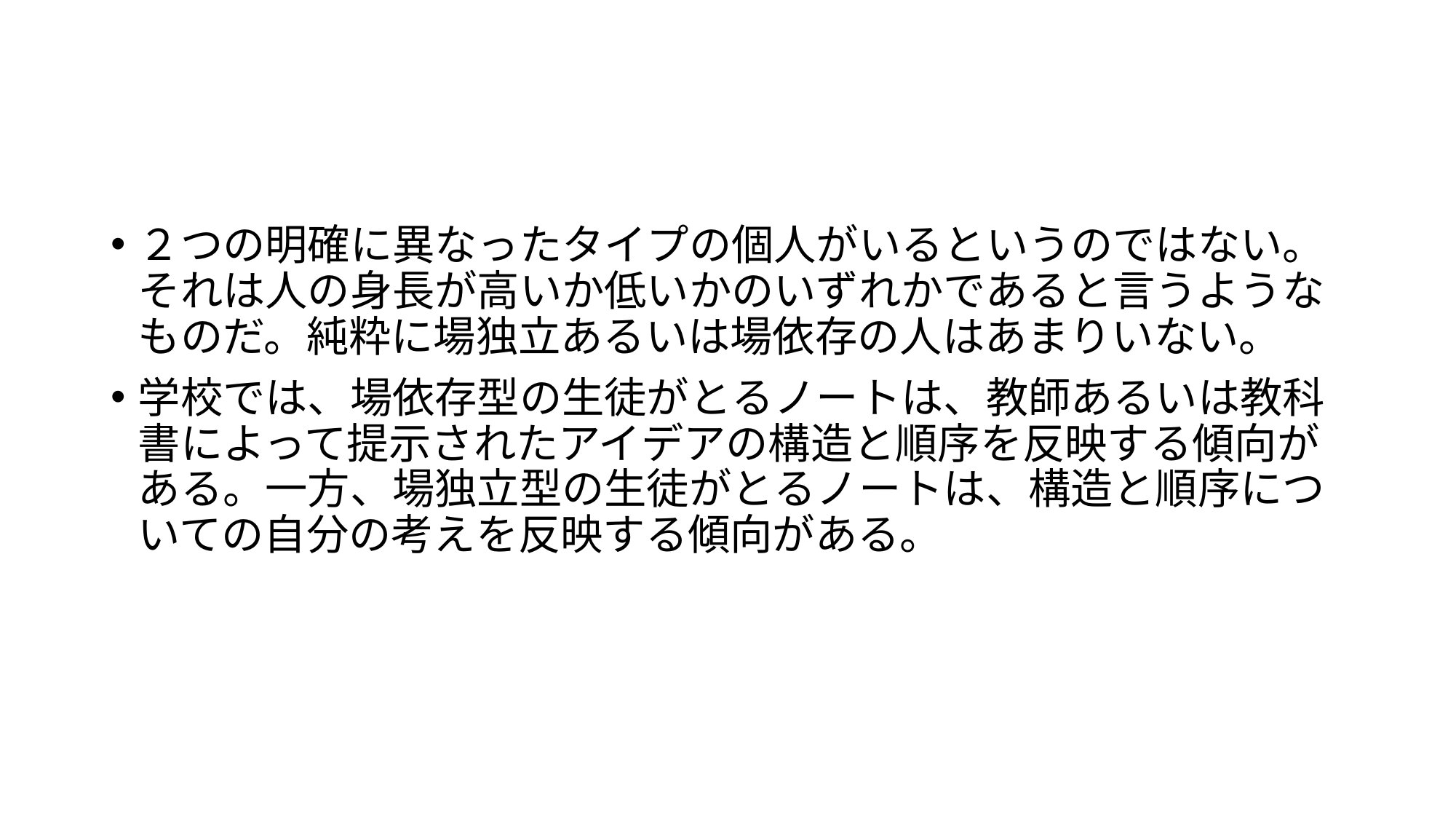

#
２つの明確に異なったタイプの個人がいるというのではない。それは人の身長が高いか低いかのいずれかであると言うようなものだ。純粋に場独立あるいは場依存の人はあまりいない。
学校では、場依存型の生徒がとるノートは、教師あるいは教科書によって提示されたアイデアの構造と順序を反映する傾向がある。一方、場独立型の生徒がとるノートは、構造と順序についての自分の考えを反映する傾向がある。